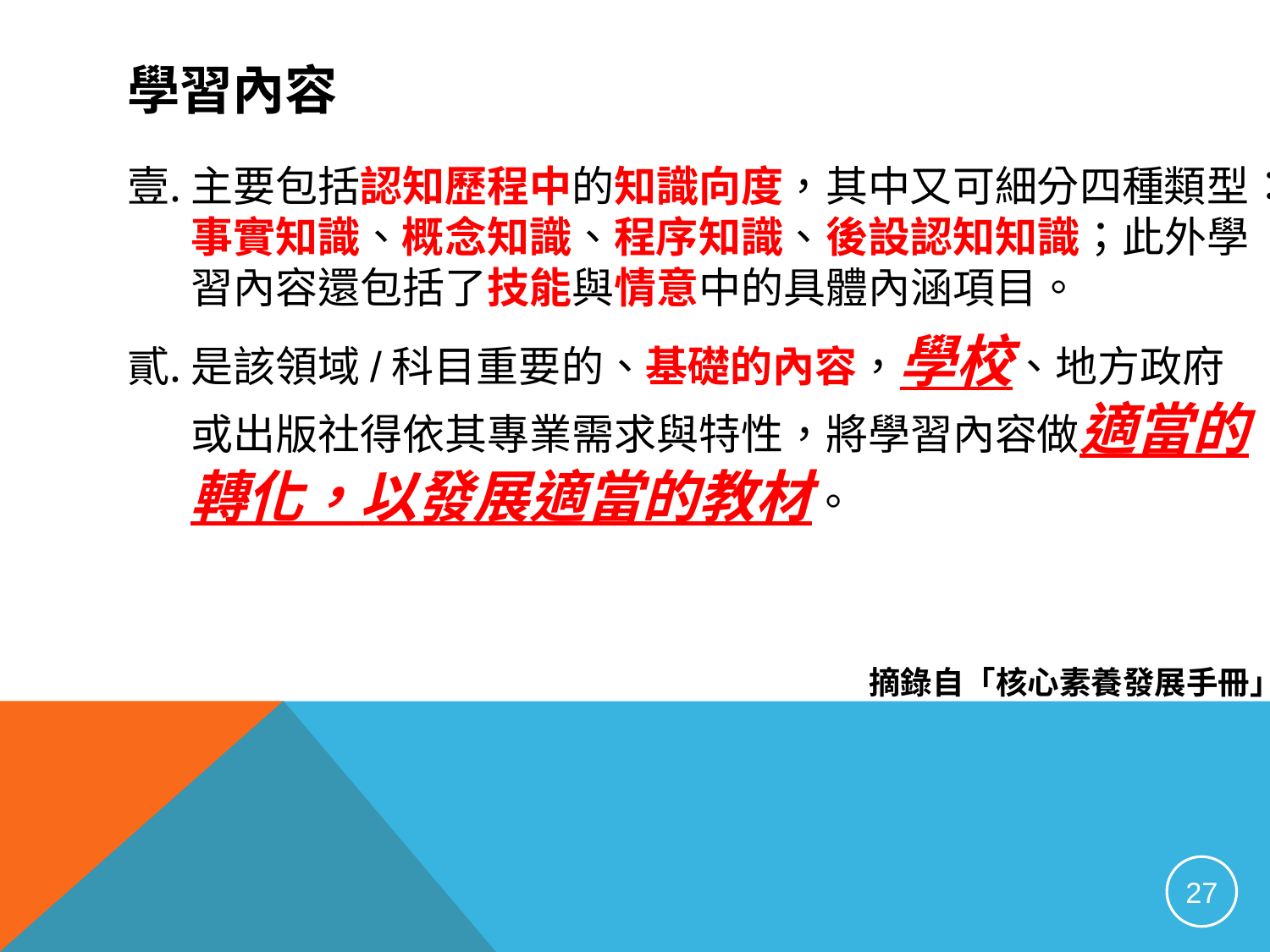

# 學習內容
主要包括認知歷程中的知識向度，其中又可細分四種類型：事實知識、概念知識、程序知識、後設認知知識；此外學習內容還包括了技能與情意中的具體內涵項目。
是該領域/科目重要的、基礎的內容，學校、地方政府或出版社得依其專業需求與特性，將學習內容做適當的轉化，以發展適當的教材。

摘錄自「核心素養發展手冊」
27